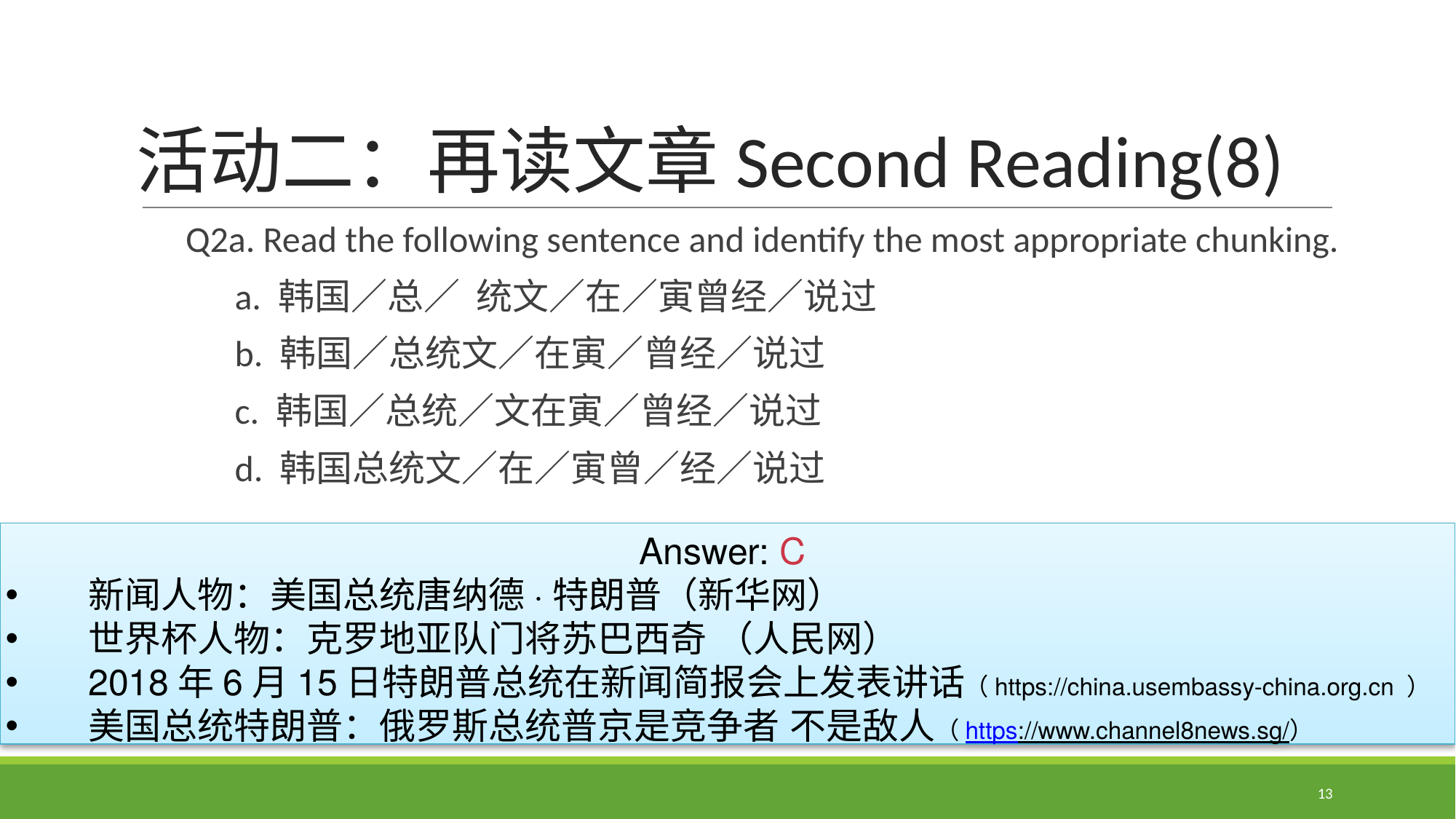

# 活动二：再读文章Second Reading(8)
Q2a. Read the following sentence and identify the most appropriate chunking.
      a. 韩国／总／  统文／在／寅曾经／说过
      b. 韩国／总统文／在寅／曾经／说过
      c. 韩国／总统／文在寅／曾经／说过
      d. 韩国总统文／在／寅曾／经／说过
Answer: C
新闻人物：美国总统唐纳德·特朗普（新华网）
世界杯人物：克罗地亚队门将苏巴西奇 （人民网）
2018年6月15日特朗普总统在新闻简报会上发表讲话（https://china.usembassy-china.org.cn ）
美国总统特朗普：俄罗斯总统普京是竞争者 不是敌人（https://www.channel8news.sg/）
13